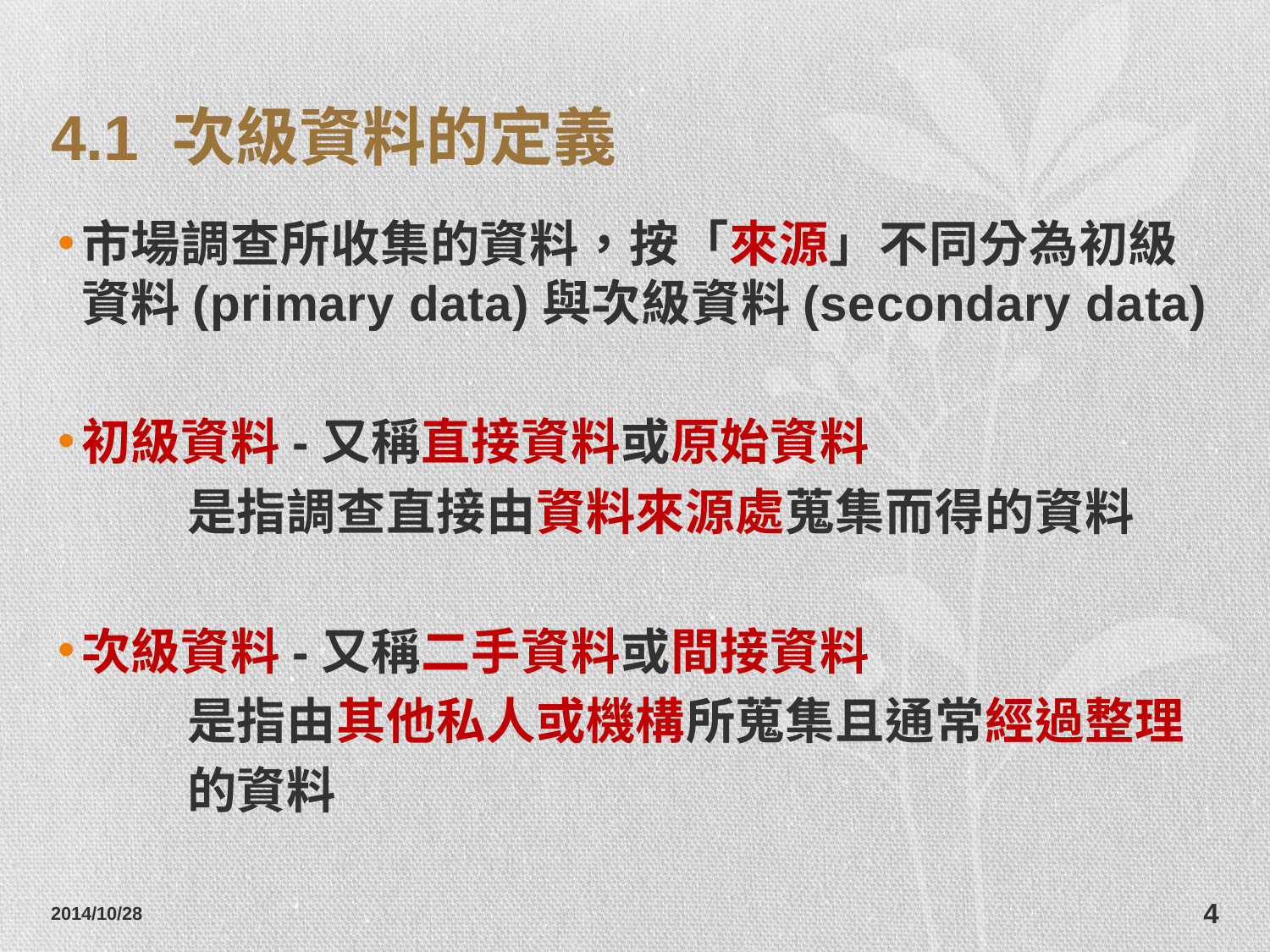

# 4.1 次級資料的定義
市場調查所收集的資料，按「來源」不同分為初級資料(primary data)與次級資料(secondary data)

初級資料-又稱直接資料或原始資料
          是指調查直接由資料來源處蒐集而得的資料

次級資料-又稱二手資料或間接資料
          是指由其他私人或機構所蒐集且通常經過整理
          的資料
2014/10/28
4